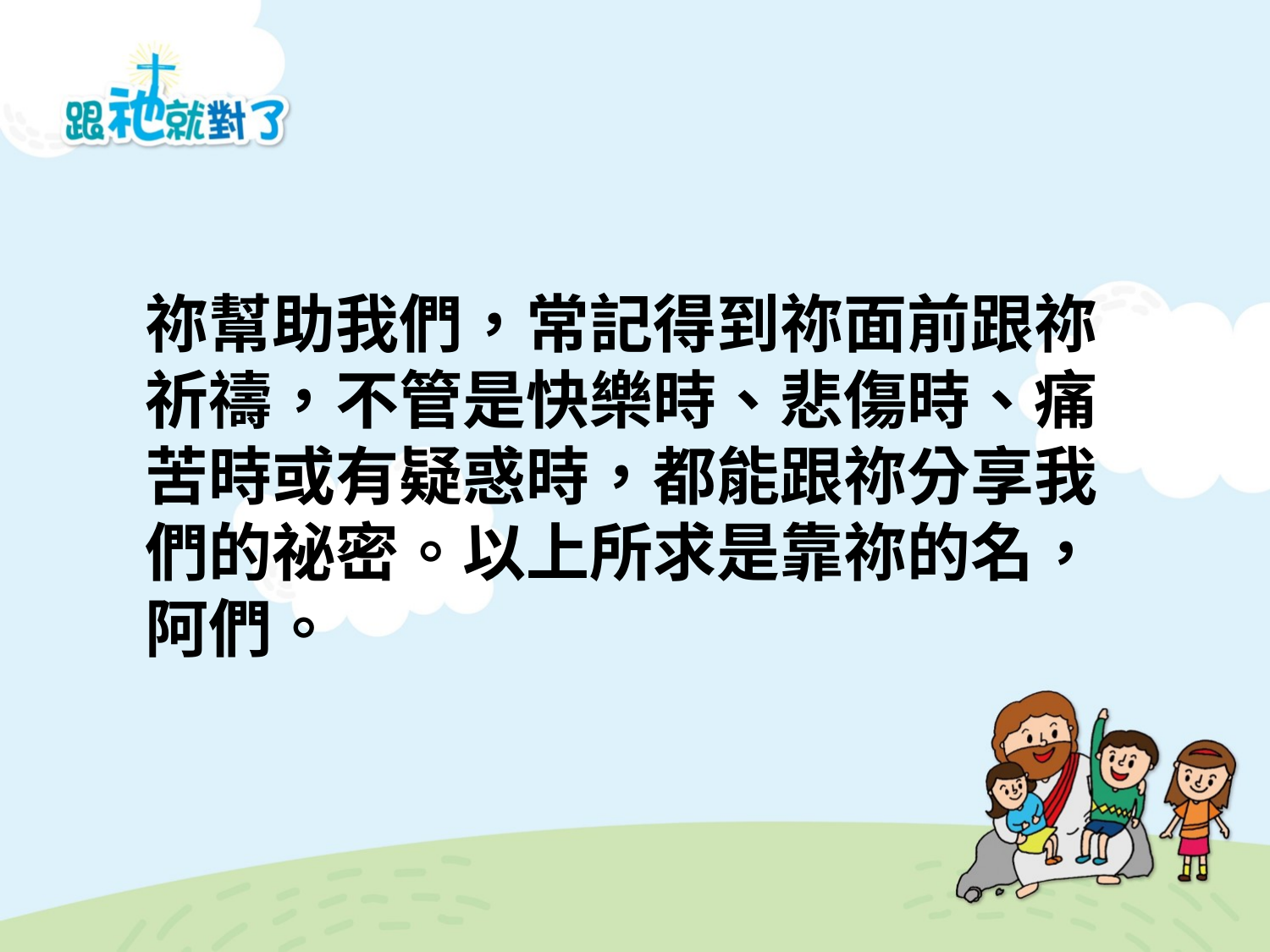

祢幫助我們，常記得到祢面前跟祢祈禱，不管是快樂時、悲傷時、痛苦時或有疑惑時，都能跟祢分享我們的祕密。以上所求是靠祢的名，阿們。